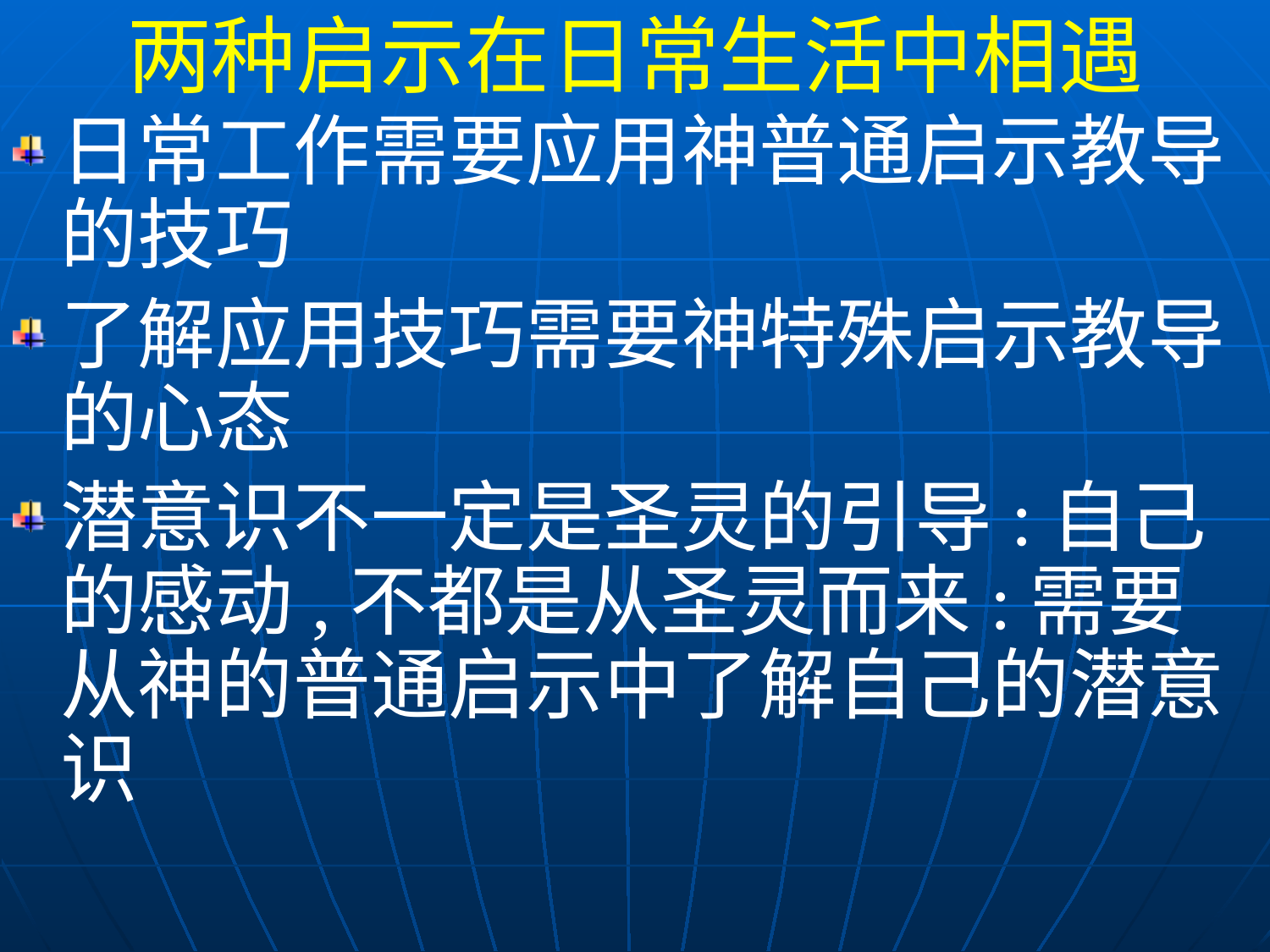

两种启示在日常生活中相遇
日常工作需要应用神普通启示教导的技巧
了解应用技巧需要神特殊启示教导的心态
潜意识不一定是圣灵的引导:自己的感动,不都是从圣灵而来:需要从神的普通启示中了解自己的潜意识